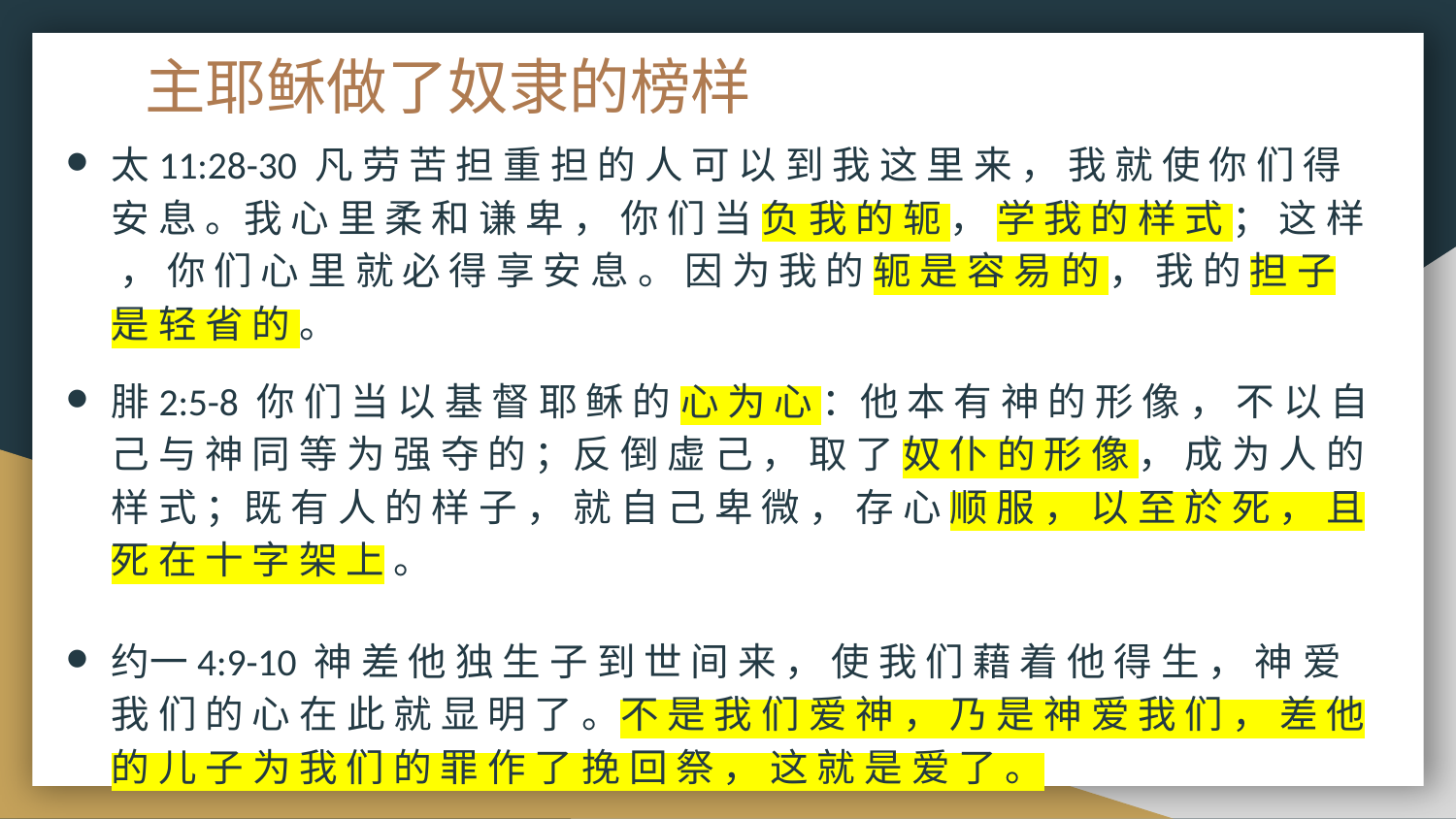

# 主耶稣做了奴隶的榜样
太11:28-30 凡 劳 苦 担 重 担 的 人 可 以 到 我 这 里 来 ， 我 就 使 你 们 得 安 息 。我 心 里 柔 和 谦 卑 ， 你 们 当 负 我 的 轭 ， 学 我 的 样 式 ； 这 样 ， 你 们 心 里 就 必 得 享 安 息 。 因 为 我 的 轭 是 容 易 的 ， 我 的 担 子 是 轻 省 的 。
腓2:5-8 你 们 当 以 基 督 耶 稣 的 心 为 心 ：他 本 有 神 的 形 像 ， 不 以 自 己 与 神 同 等 为 强 夺 的 ；反 倒 虚 己 ， 取 了 奴 仆 的 形 像 ， 成 为 人 的 样 式 ；既 有 人 的 样 子 ， 就 自 己 卑 微 ， 存 心 顺 服 ， 以 至 於 死 ， 且 死 在 十 字 架 上 。
约一4:9-10 神 差 他 独 生 子 到 世 间 来 ， 使 我 们 藉 着 他 得 生 ， 神 爱 我 们 的 心 在 此 就 显 明 了 。不 是 我 们 爱 神 ， 乃 是 神 爱 我 们 ， 差 他 的 儿 子 为 我 们 的 罪 作 了 挽 回 祭 ， 这 就 是 爱 了 。